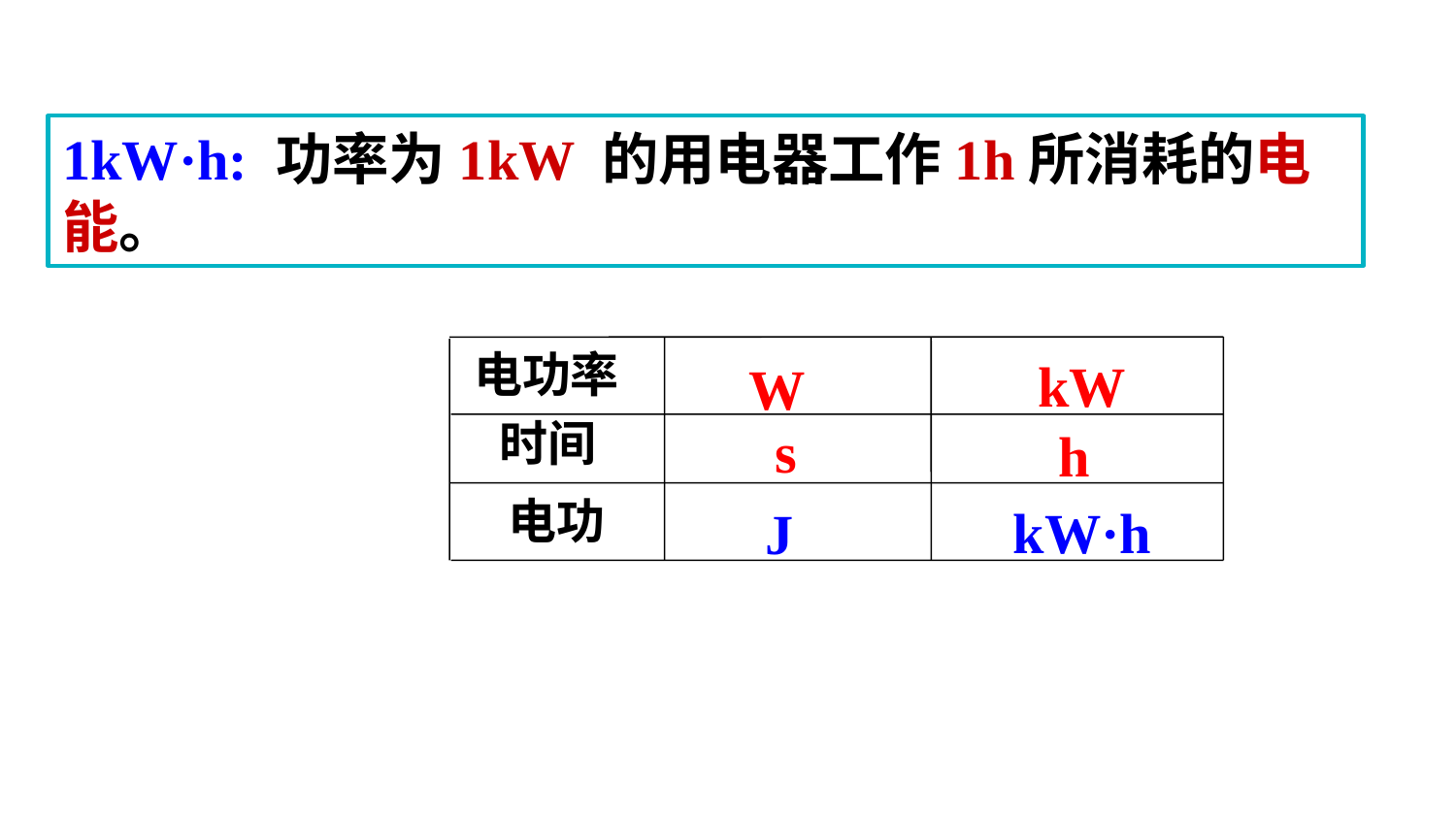

1kW·h: 功率为1kW 的用电器工作1h所消耗的电能。

电功率

时间

电功

kW
W
s
h
 kW·h
J